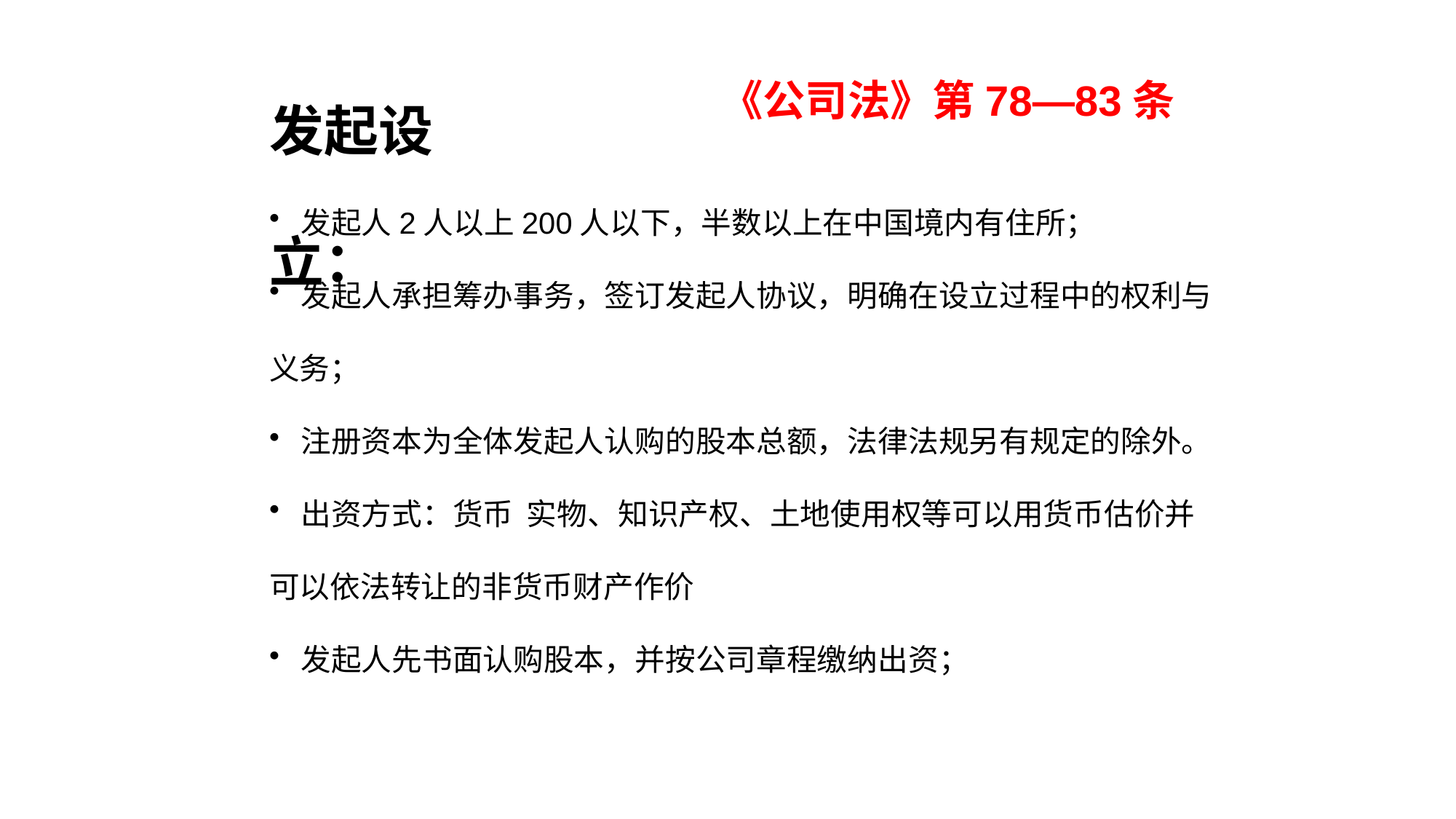

发起设立：
《公司法》第78—83条
  发起人2人以上200人以下，半数以上在中国境内有住所；
  发起人承担筹办事务，签订发起人协议，明确在设立过程中的权利与义务；
  注册资本为全体发起人认购的股本总额，法律法规另有规定的除外。
  出资方式：货币  实物、知识产权、土地使用权等可以用货币估价并可以依法转让的非货币财产作价
  发起人先书面认购股本，并按公司章程缴纳出资；